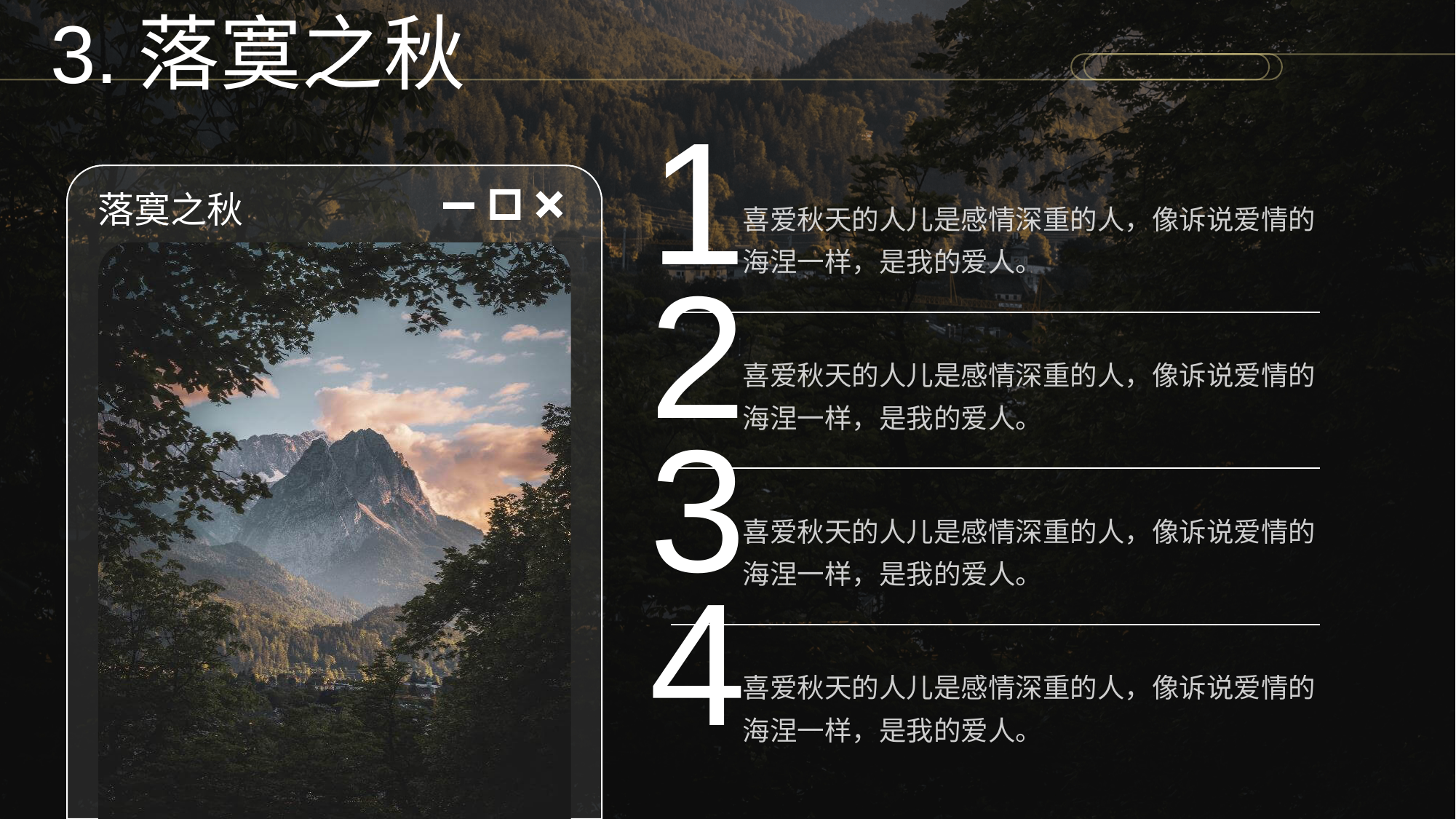

3.落寞之秋
1

落寞之秋

喜爱秋天的人儿是感情深重的人，像诉说爱情的海涅一样，是我的爱人。

2
喜爱秋天的人儿是感情深重的人，像诉说爱情的海涅一样，是我的爱人。
3
喜爱秋天的人儿是感情深重的人，像诉说爱情的海涅一样，是我的爱人。
4
喜爱秋天的人儿是感情深重的人，像诉说爱情的海涅一样，是我的爱人。